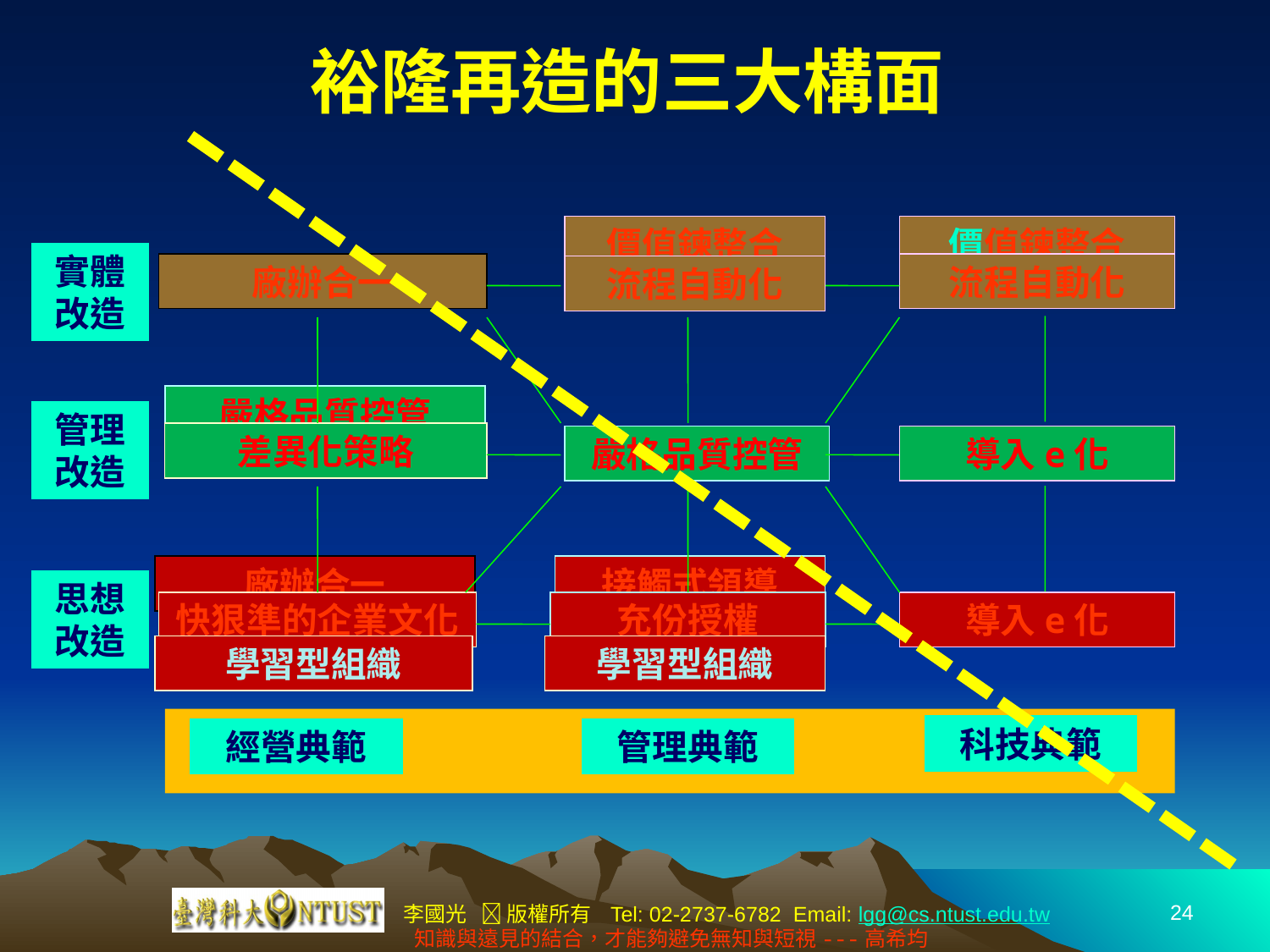

# 裕隆再造的三大構面
價值鍊整合
價值鍊整合
實體改造
廠辦合一
流程自動化
流程自動化

嚴格品質控管
管理改造
差異化策略
嚴格品質控管
導入e化

廠辦合一
接觸式領導
思想改造
快狠準的企業文化
充份授權
導入e化

學習型組織
學習型組織

科技典範
經營典範
管理典範
24